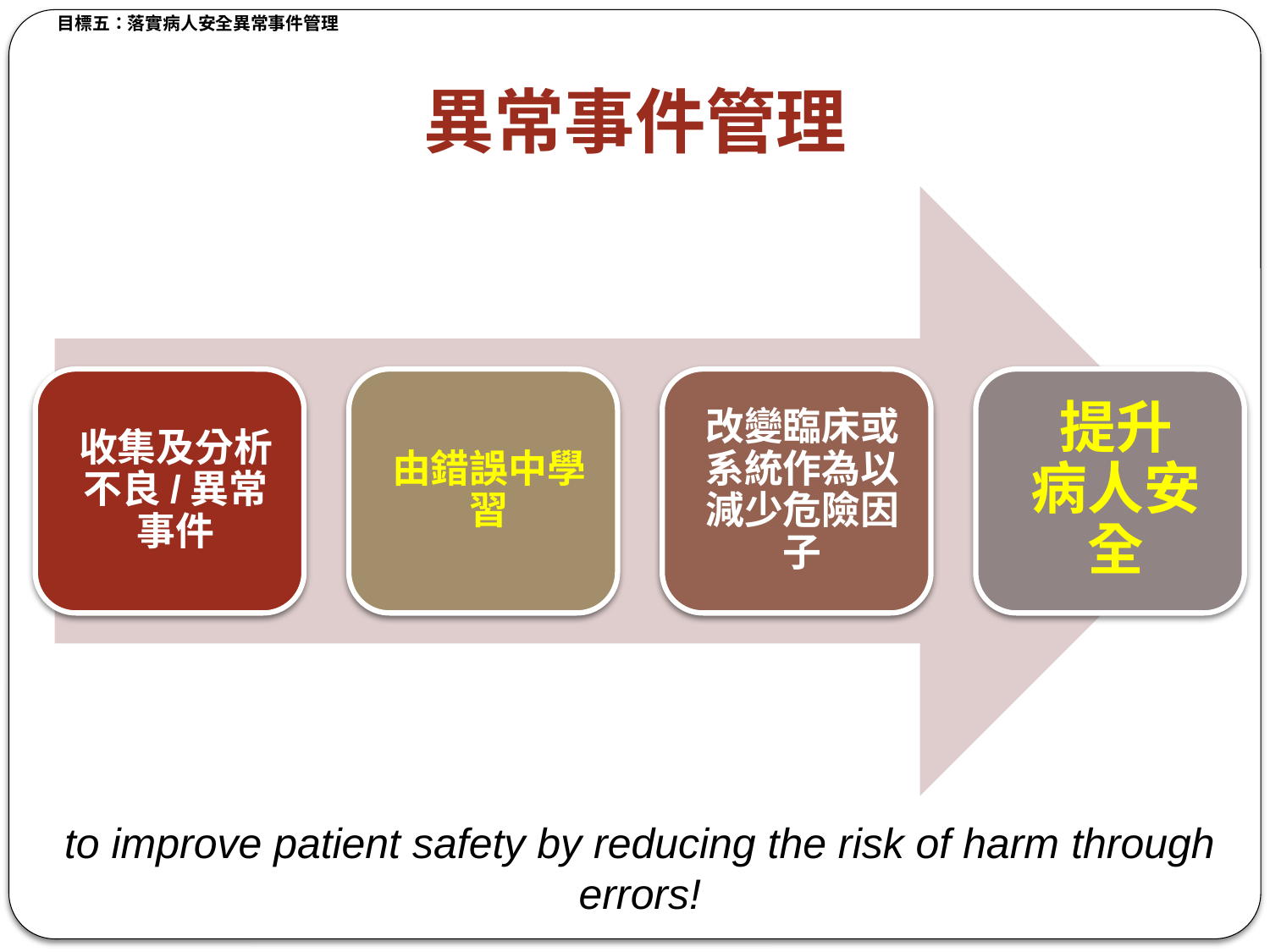

# 異常事件管理
收集及分析不良/異常事件
由錯誤中學習
改變臨床或系統作為以減少危險因子
提升
病人安全
to improve patient safety by reducing the risk of harm through errors!